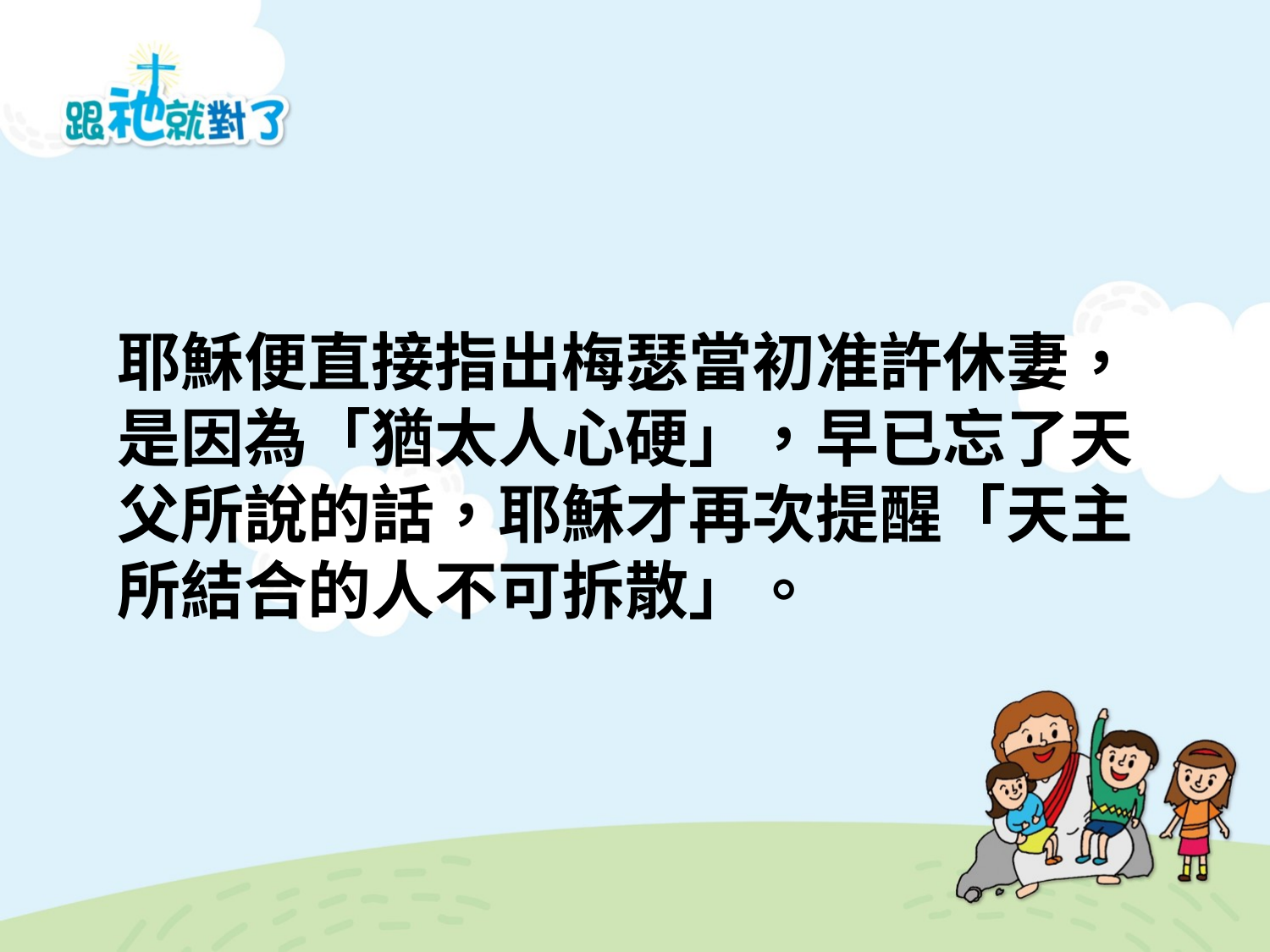

耶穌便直接指出梅瑟當初准許休妻，是因為「猶太人心硬」，早已忘了天父所說的話，耶穌才再次提醒「天主所結合的人不可拆散」。